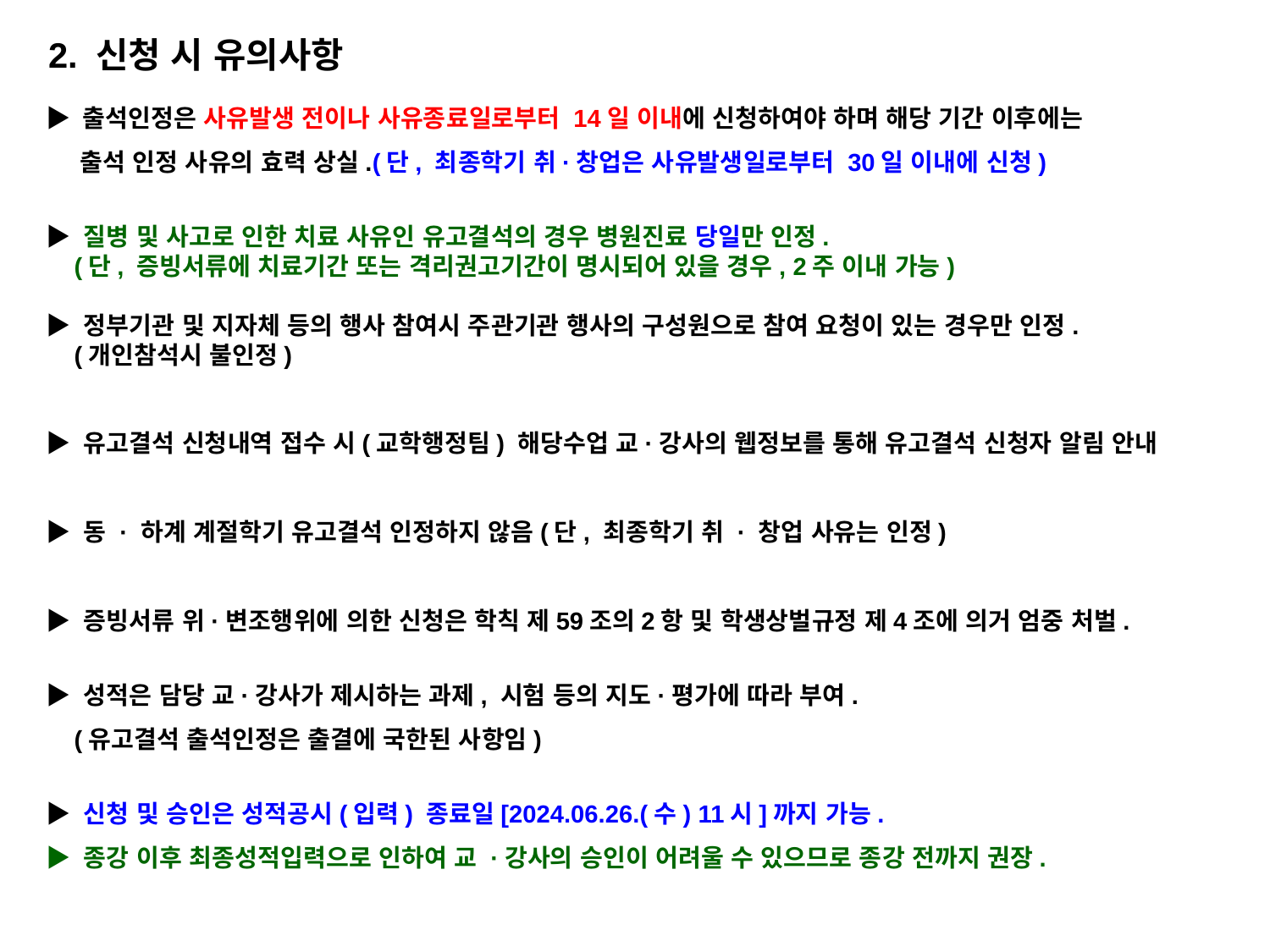

2. 신청 시 유의사항
▶ 출석인정은 사유발생 전이나 사유종료일로부터 14일 이내에 신청하여야 하며 해당 기간 이후에는
    출석 인정 사유의 효력 상실.(단, 최종학기 취·창업은 사유발생일로부터 30일 이내에 신청)

▶ 질병 및 사고로 인한 치료 사유인 유고결석의 경우 병원진료 당일만 인정.
    (단, 증빙서류에 치료기간 또는 격리권고기간이 명시되어 있을 경우, 2주 이내 가능)

▶ 정부기관 및 지자체 등의 행사 참여시 주관기관 행사의 구성원으로 참여 요청이 있는 경우만 인정.
    (개인참석시 불인정)

▶ 유고결석 신청내역 접수 시(교학행정팀) 해당수업 교·강사의 웹정보를 통해 유고결석 신청자 알림 안내

▶ 동 · 하계 계절학기 유고결석 인정하지 않음(단, 최종학기 취 · 창업 사유는 인정)

▶ 증빙서류 위·변조행위에 의한 신청은 학칙 제59조의2항 및 학생상벌규정 제4조에 의거 엄중 처벌.

▶ 성적은 담당 교·강사가 제시하는 과제, 시험 등의 지도·평가에 따라 부여.
    (유고결석 출석인정은 출결에 국한된 사항임)

▶ 신청 및 승인은 성적공시(입력) 종료일[2024.06.26.(수) 11시]까지 가능.
▶ 종강 이후 최종성적입력으로 인하여 교 ·강사의 승인이 어려울 수 있으므로 종강 전까지 권장.